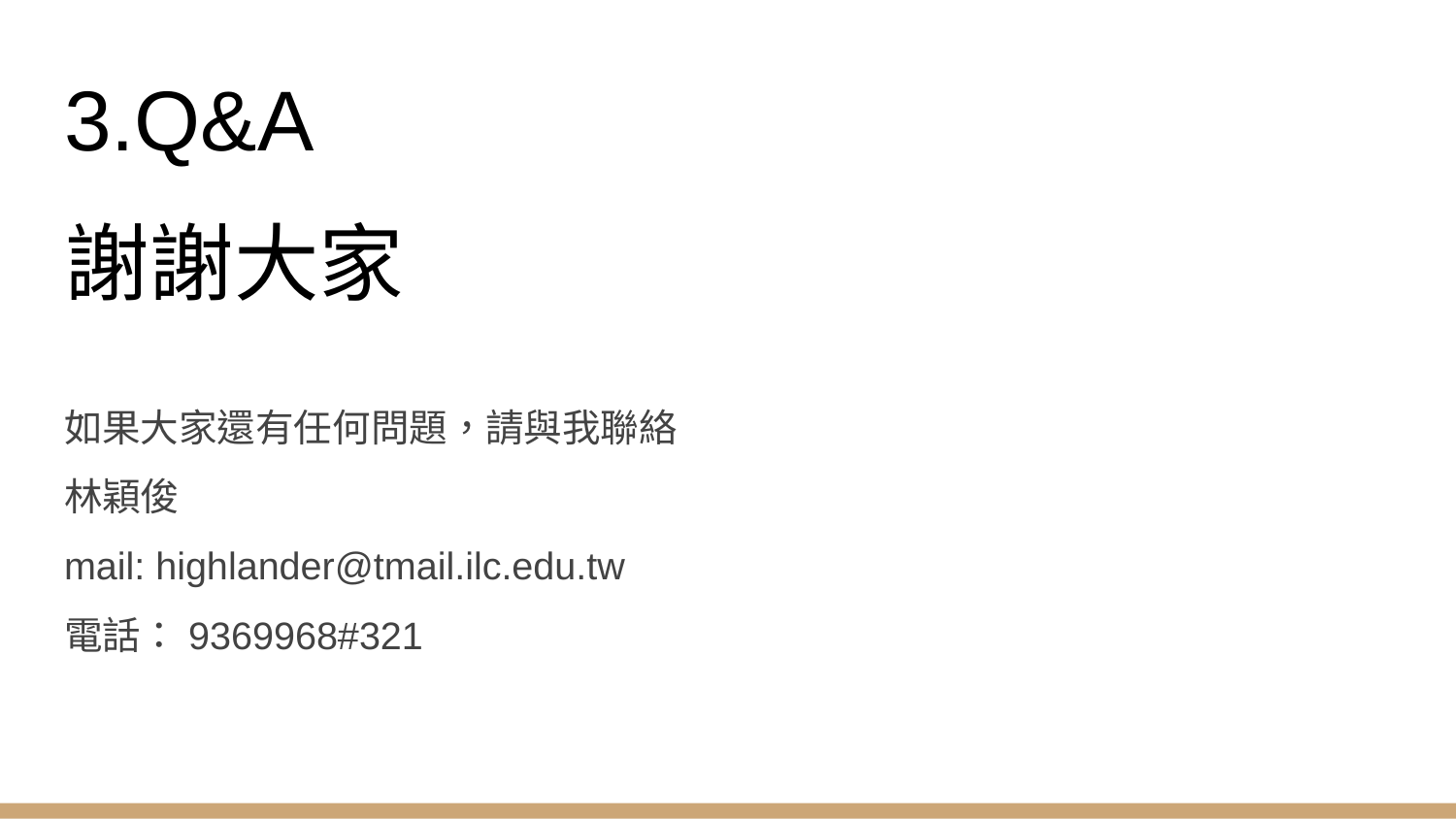

# 3.Q&A
謝謝大家
如果大家還有任何問題，請與我聯絡
林穎俊
mail: highlander@tmail.ilc.edu.tw
電話：9369968#321